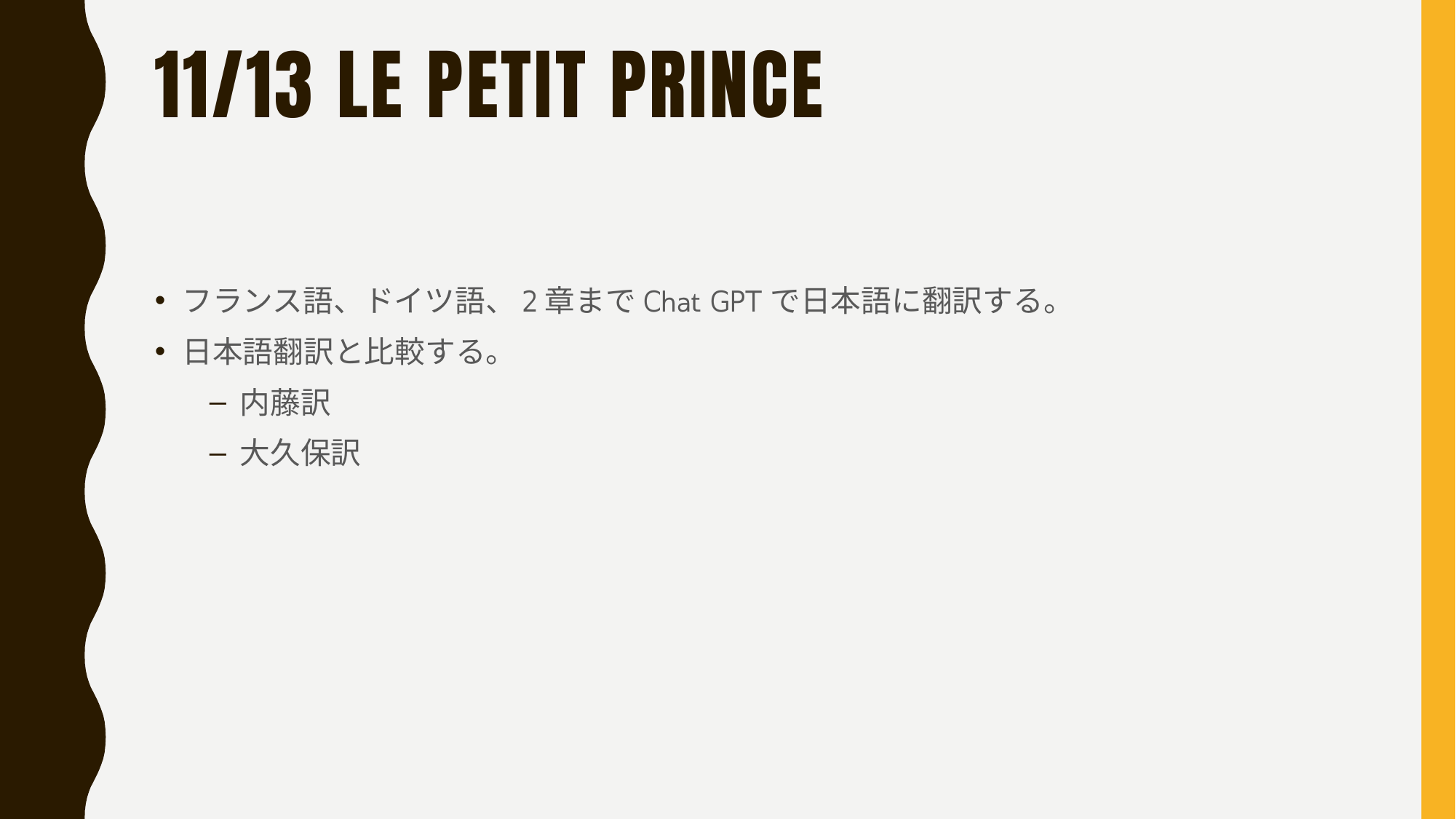

# 11/13 Le Petit Prince
フランス語、ドイツ語、2章までChat GPTで日本語に翻訳する。
日本語翻訳と比較する。
内藤訳
大久保訳